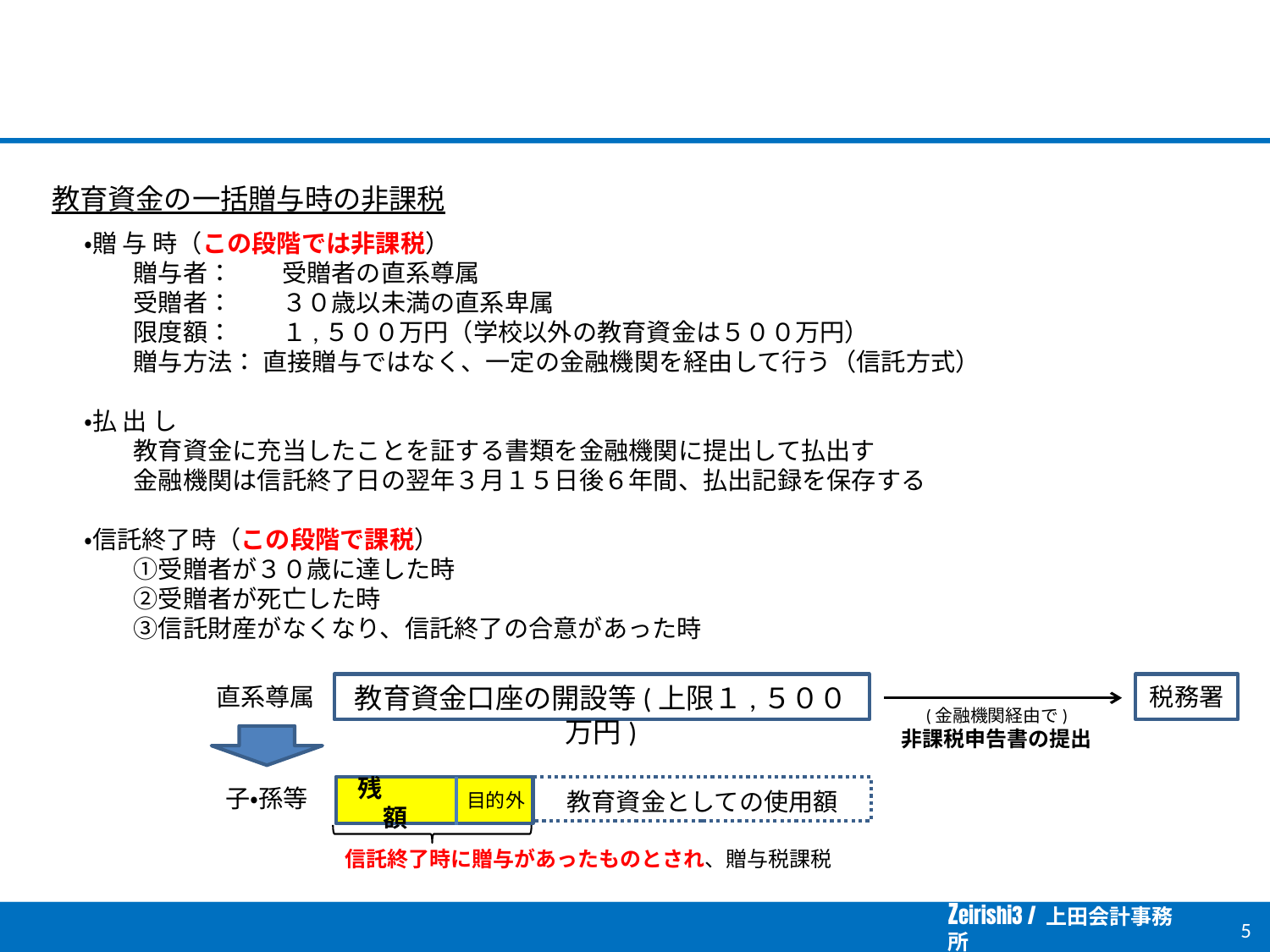

教育資金の一括贈与時の非課税
・贈 与 時（この段階では非課税）
　　贈与者：　　受贈者の直系尊属
　　受贈者：　　３０歳以未満の直系卑属
　　限度額：　　１,５００万円（学校以外の教育資金は５００万円）
　　贈与方法： 直接贈与ではなく、一定の金融機関を経由して行う（信託方式）

・払 出 し
　　教育資金に充当したことを証する書類を金融機関に提出して払出す
　　金融機関は信託終了日の翌年３月１５日後６年間、払出記録を保存する

・信託終了時（この段階で課税）
　　①受贈者が３０歳に達した時
　　②受贈者が死亡した時
　　③信託財産がなくなり、信託終了の合意があった時

教育資金口座の開設等(上限１,５００万円)
直系尊属
税務署
(金融機関経由で)
非課税申告書の提出

子・孫等

教育資金としての使用額
残　　額
目的外
信託終了時に贈与があったものとされ、贈与税課税